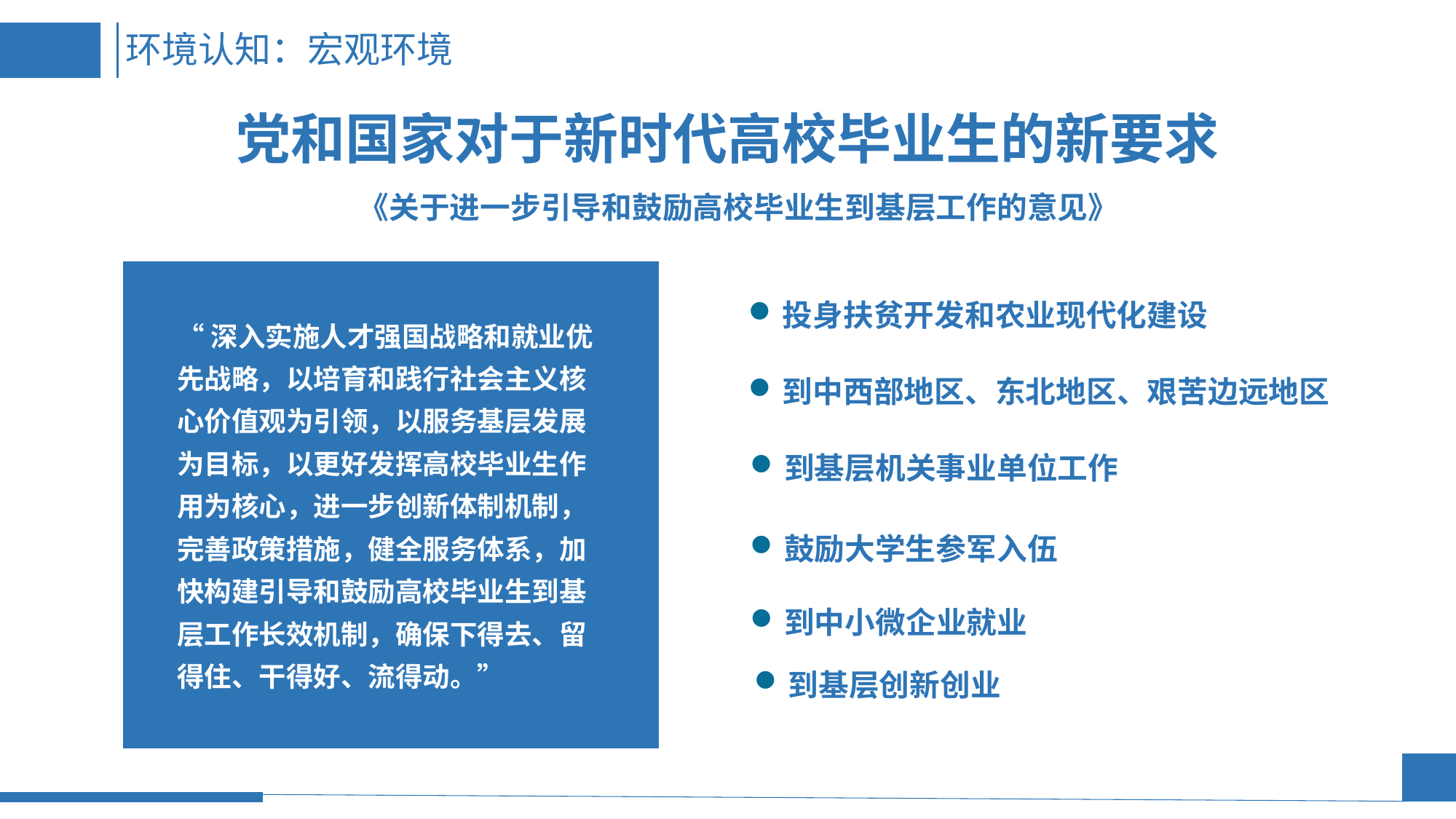

环境认知：宏观环境

# 党和国家对于新时代高校毕业生的新要求
《关于进一步引导和鼓励高校毕业生到基层工作的意见》
投身扶贫开发和农业现代化建设
到中西部地区、东北地区、艰苦边远地区
到基层机关事业单位工作
鼓励大学生参军入伍
到中小微企业就业
到基层创新创业

“深入实施人才强国战略和就业优先战略，以培育和践行社会主义核心价值观为引领，以服务基层发展为目标，以更好发挥高校毕业生作用为核心，进一步创新体制机制，完善政策措施，健全服务体系，加快构建引导和鼓励高校毕业生到基层工作长效机制，确保下得去、留得住、干得好、流得动。”

19